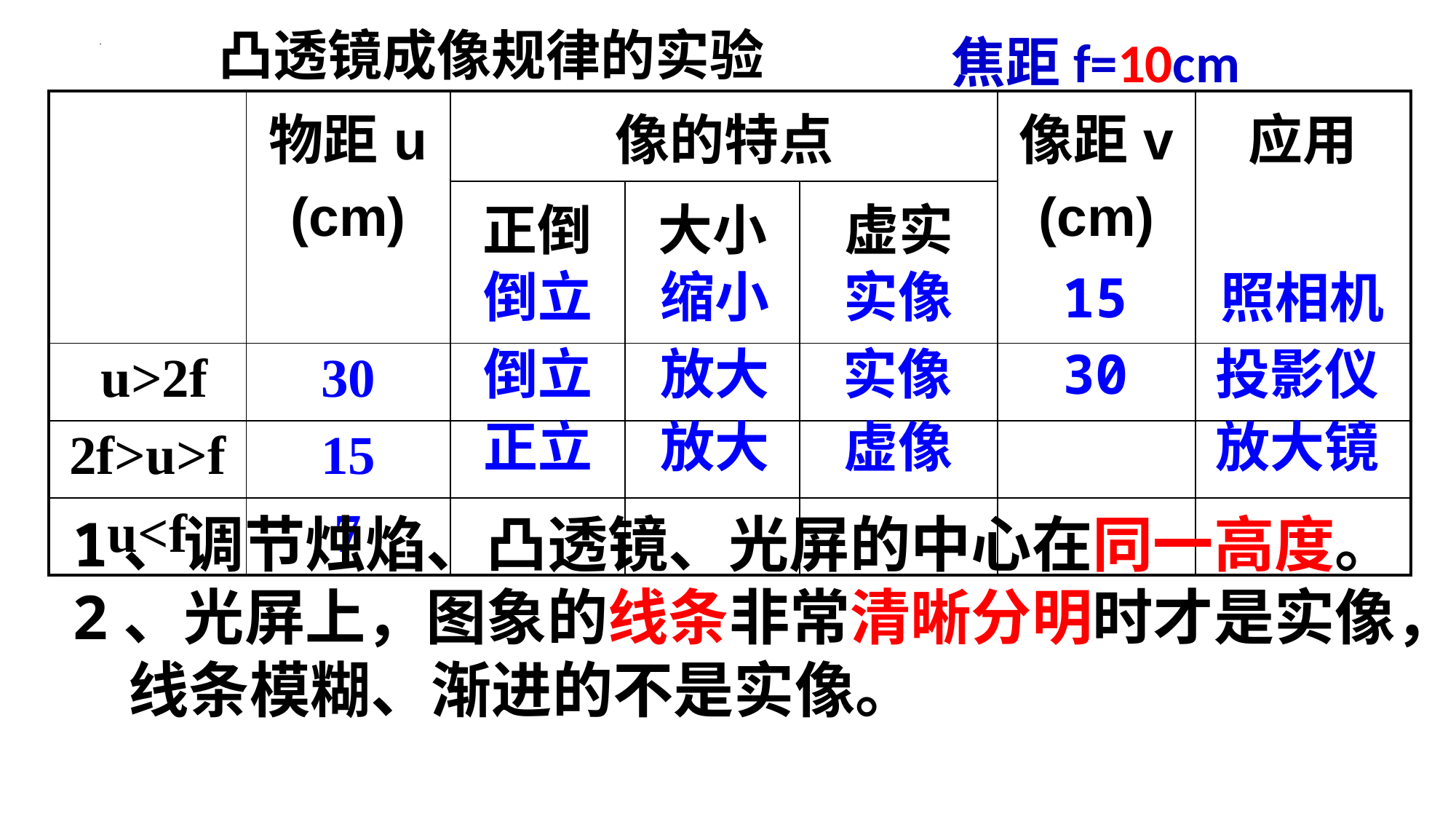

凸透镜成像规律的实验
焦距f=10cm
|  | 物距u (cm) | 像的特点 |  |  | 像距v (cm) | 应用 |
| --- | --- | --- | --- | --- | --- | --- |
|  |  | 正倒 | 大小 | 虚实 |  |  |
| u>2f | 30 |  |  |  |  |  |
| 2f>u>f | 15 |  |  |  |  |  |
| u<f | 7 |  |  |  |  |  |
倒立
缩小
实像
15
照相机
倒立
放大
实像
30
投影仪
正立
放大
虚像
放大镜
1、调节烛焰、凸透镜、光屏的中心在同一高度。
2、光屏上，图象的线条非常清晰分明时才是实像，
   线条模糊、渐进的不是实像。